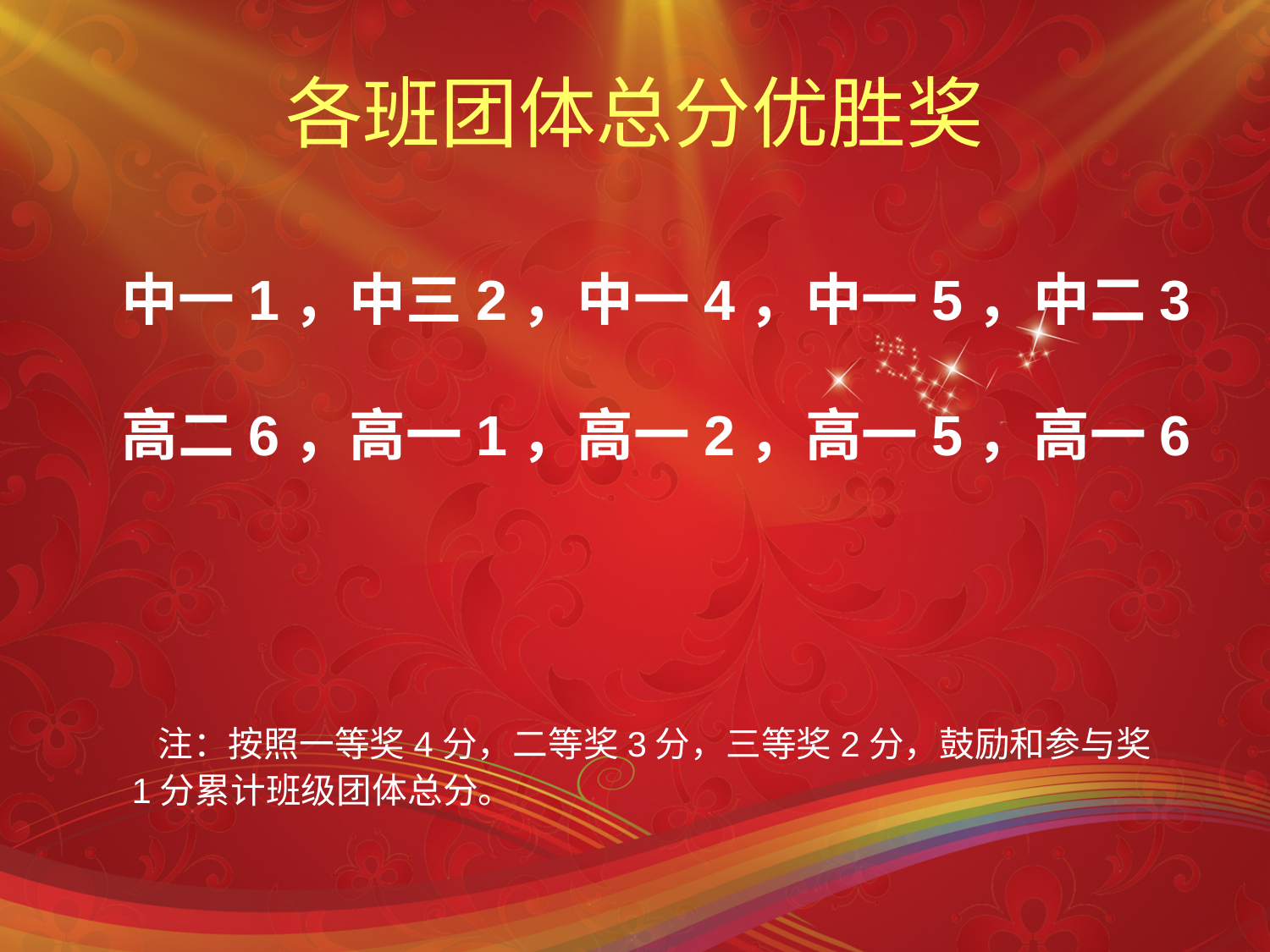

# 各班团体总分优胜奖
中一1，中三2，中一4，中一5，中二3

高二6，高一1，高一2，高一5，高一6
 注：按照一等奖4分，二等奖3分，三等奖2分，鼓励和参与奖1分累计班级团体总分。